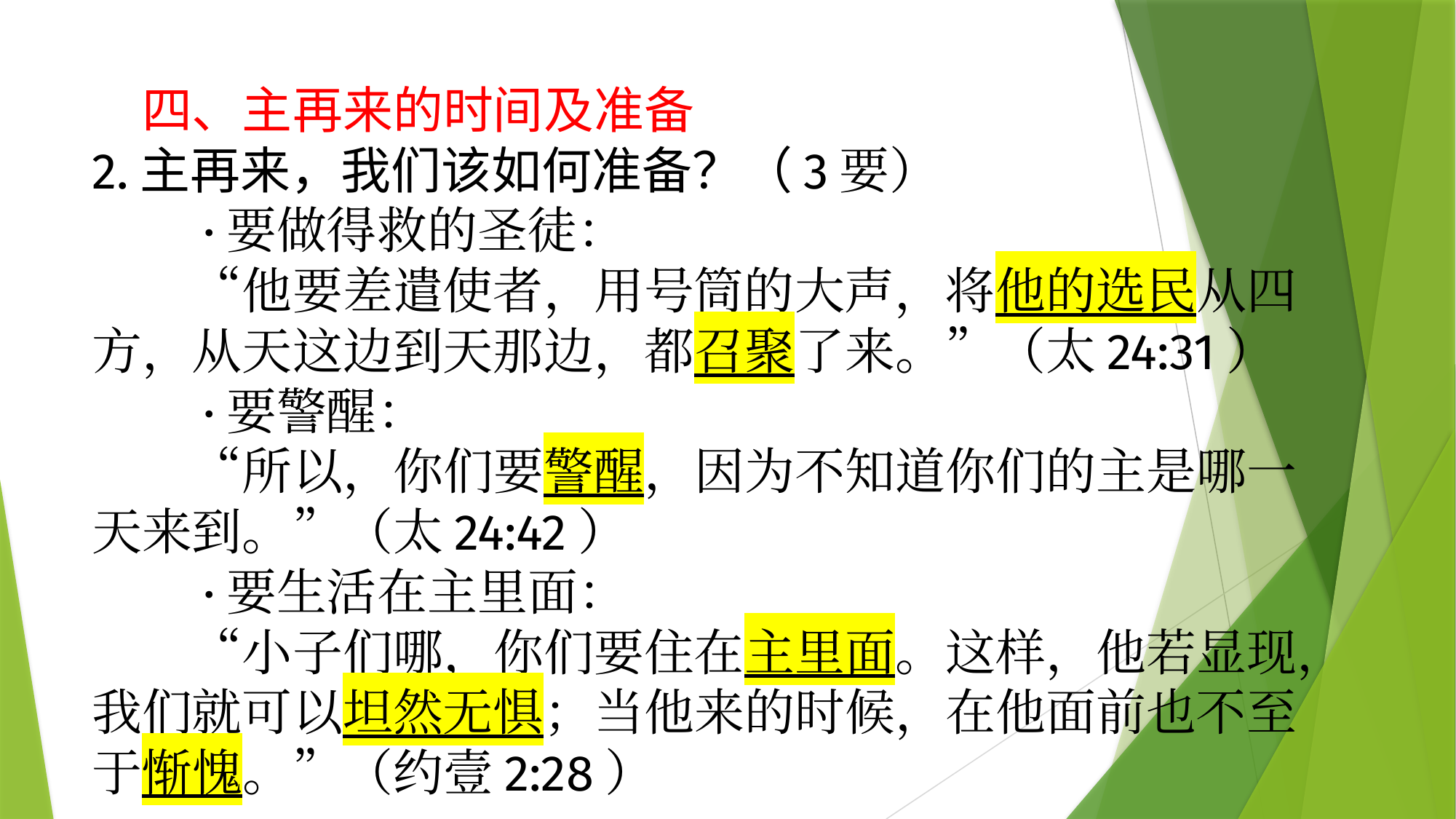

# 四、主再来的时间及准备 2.主再来，我们该如何准备？（3要） 　　·要做得救的圣徒： 　　“他要差遣使者，用号筒的大声，将他的选民从四方，从天这边到天那边，都召聚了来。”（太24:31） 　　·要警醒： 　　“所以，你们要警醒，因为不知道你们的主是哪一天来到。”（太24:42） 　　·要生活在主里面： 　　“小子们哪，你们要住在主里面。这样，他若显现，我们就可以坦然无惧；当他来的时候，在他面前也不至于惭愧。”（约壹2:28）